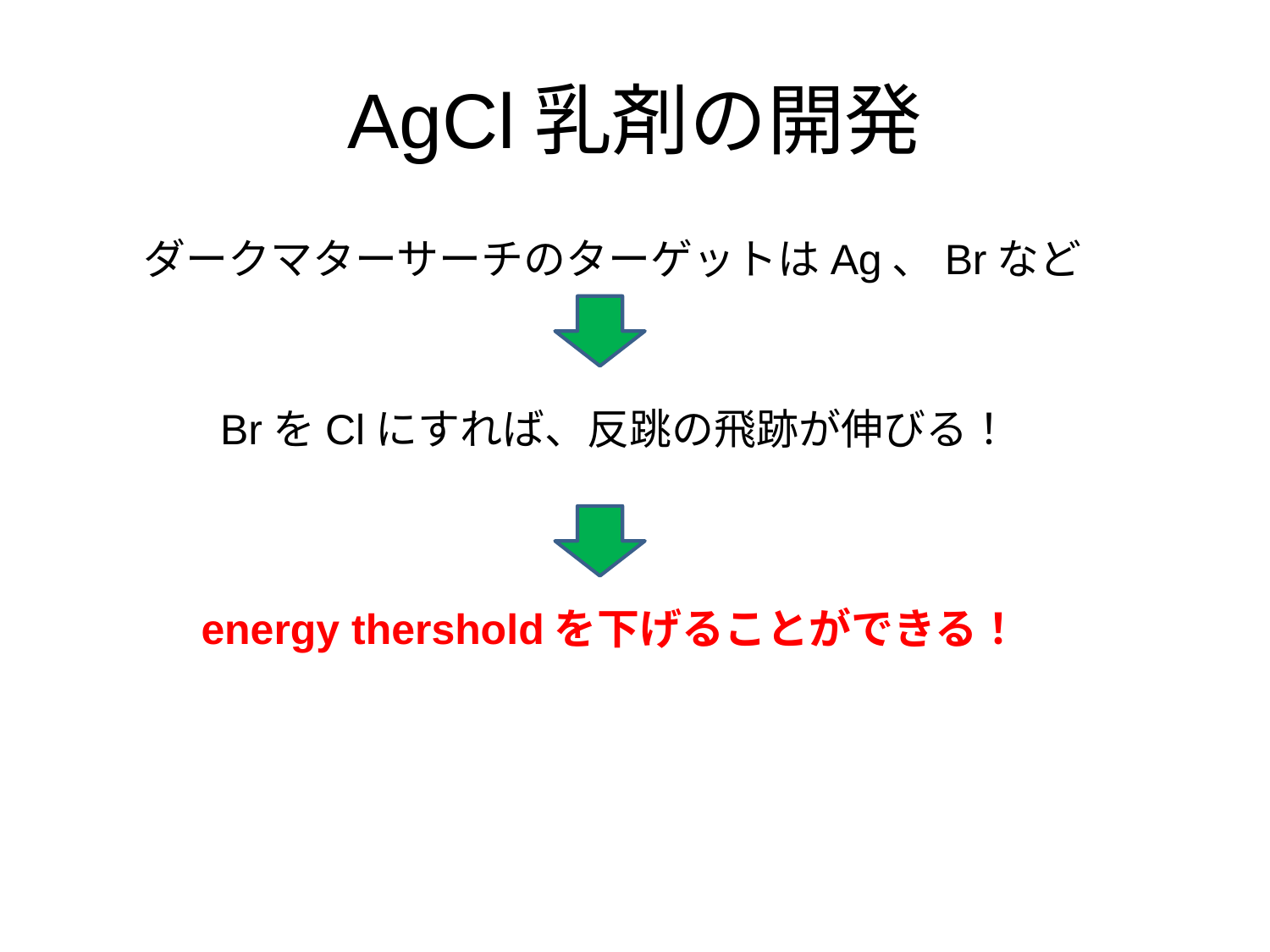

# AgCl乳剤の開発
ダークマターサーチのターゲットはAg、Brなど

BrをClにすれば、反跳の飛跡が伸びる！

energy thersholdを下げることができる！